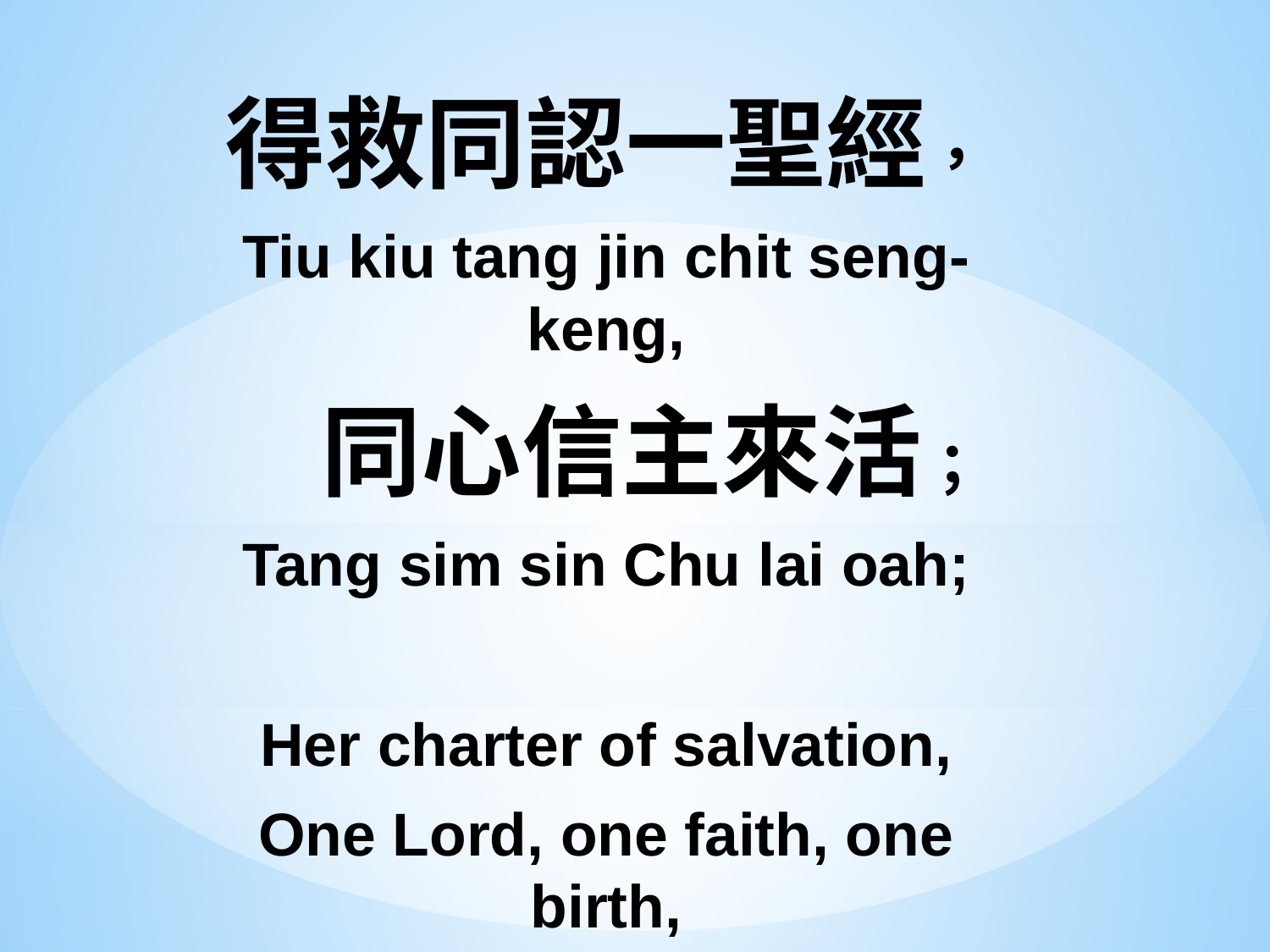

得救同認一聖經，
Tiu kiu tang jin chit seng-keng,
   同心信主來活；
Tang sim sin Chu lai oah;

Her charter of salvation,
One Lord, one faith, one birth,